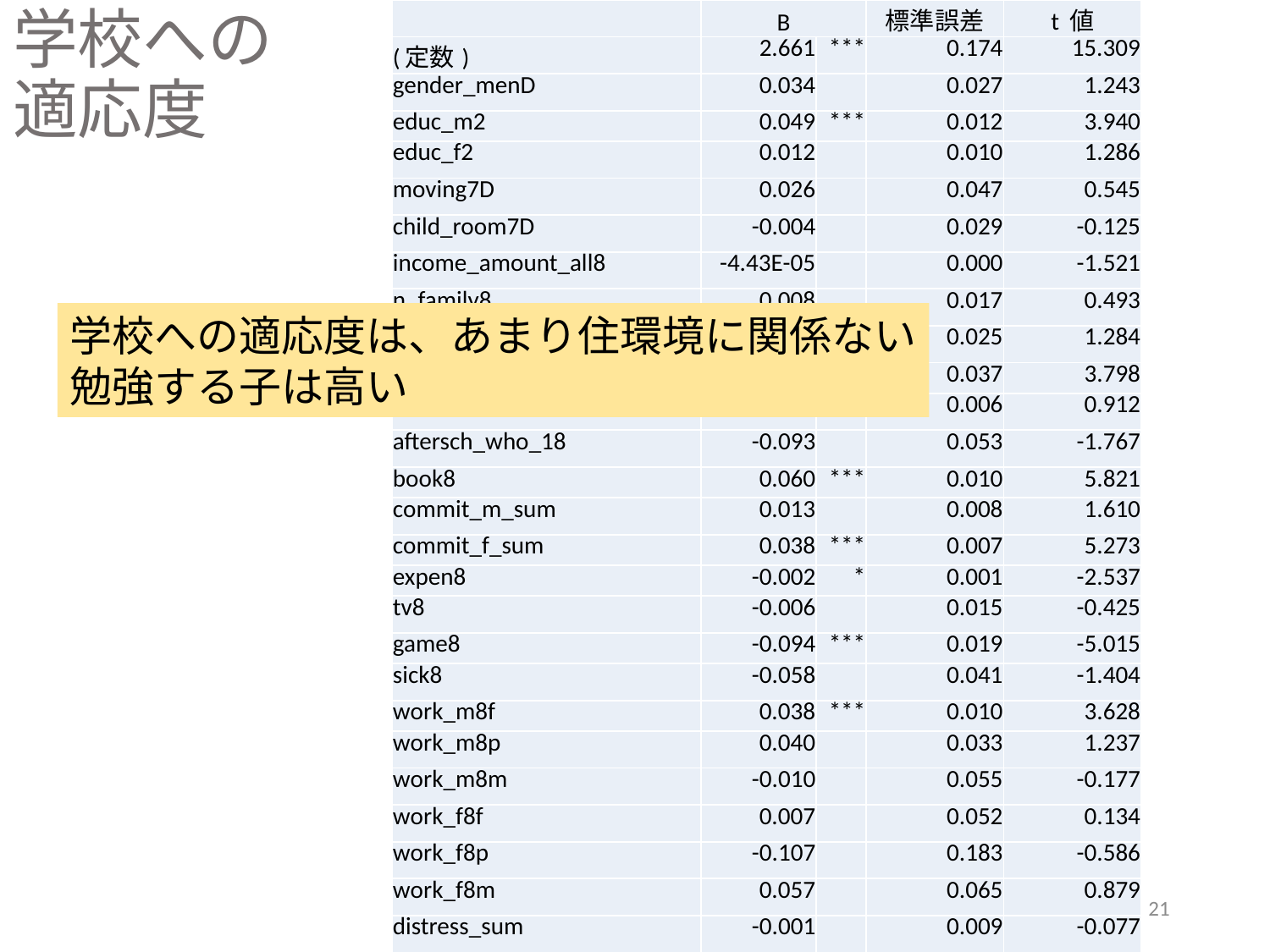

# 学校への 適応度
|  | B |  | 標準誤差 | t 値 |
| --- | --- | --- | --- | --- |
| (定数) | 2.661 | \*\*\* | 0.174 | 15.309 |
| gender\_menD | 0.034 |  | 0.027 | 1.243 |
| educ\_m2 | 0.049 | \*\*\* | 0.012 | 3.940 |
| educ\_f2 | 0.012 |  | 0.010 | 1.286 |
| moving7D | 0.026 |  | 0.047 | 0.545 |
| child\_room7D | -0.004 |  | 0.029 | -0.125 |
| income\_amount\_all8 | -4.43E-05 |  | 0.000 | -1.521 |
| n\_family8 | 0.008 |  | 0.017 | 0.493 |
| n\_siblings\_twins8 | 0.033 |  | 0.025 | 1.284 |
| rel\_gp8D | 0.139 | \*\*\* | 0.037 | 3.798 |
| floor8H1 | 0.005 |  | 0.006 | 0.912 |
| aftersch\_who\_18 | -0.093 |  | 0.053 | -1.767 |
| book8 | 0.060 | \*\*\* | 0.010 | 5.821 |
| commit\_m\_sum | 0.013 |  | 0.008 | 1.610 |
| commit\_f\_sum | 0.038 | \*\*\* | 0.007 | 5.273 |
| expen8 | -0.002 | \* | 0.001 | -2.537 |
| tv8 | -0.006 |  | 0.015 | -0.425 |
| game8 | -0.094 | \*\*\* | 0.019 | -5.015 |
| sick8 | -0.058 |  | 0.041 | -1.404 |
| work\_m8f | 0.038 | \*\*\* | 0.010 | 3.628 |
| work\_m8p | 0.040 |  | 0.033 | 1.237 |
| work\_m8m | -0.010 |  | 0.055 | -0.177 |
| work\_f8f | 0.007 |  | 0.052 | 0.134 |
| work\_f8p | -0.107 |  | 0.183 | -0.586 |
| work\_f8m | 0.057 |  | 0.065 | 0.879 |
| distress\_sum | -0.001 |  | 0.009 | -0.077 |
| good\_sum | 0.047 | \*\*\* | 0.004 | 11.470 |
| BIH | 0.036 | \*\*\* | 0.007 | 5.142 |
| hours\_study8 | 0.066 | \*\*\* | 0.018 | 3.673 |
| prob\_behavsum | -0.161 | \*\*\* | 0.009 | -17.710 |
学校への適応度は、あまり住環境に関係ない
勉強する子は高い
21